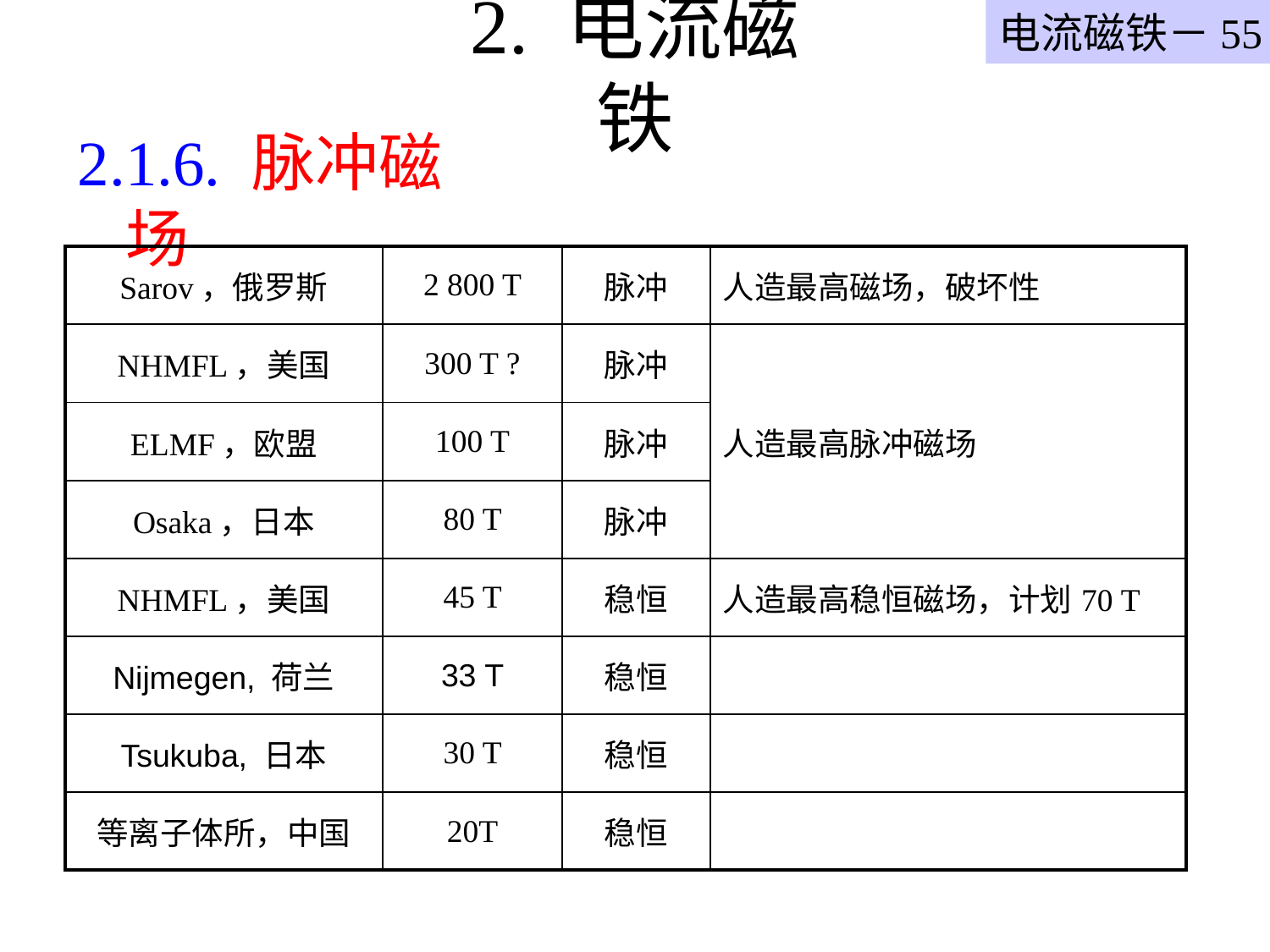

电流磁铁－55
# 2. 电流磁铁
2.1.6. 脉冲磁场
| Sarov，俄罗斯 | 2 800 T | 脉冲 | 人造最高磁场，破坏性 |
| --- | --- | --- | --- |
| NHMFL，美国 | 300 T ? | 脉冲 | 人造最高脉冲磁场 |
| ELMF，欧盟 | 100 T | 脉冲 |  |
| Osaka，日本 | 80 T | 脉冲 |  |
| NHMFL，美国 | 45 T | 稳恒 | 人造最高稳恒磁场，计划70 T |
| Nijmegen, 荷兰 | 33 T | 稳恒 |  |
| Tsukuba, 日本 | 30 T | 稳恒 |  |
| 等离子体所，中国 | 20T | 稳恒 |  |